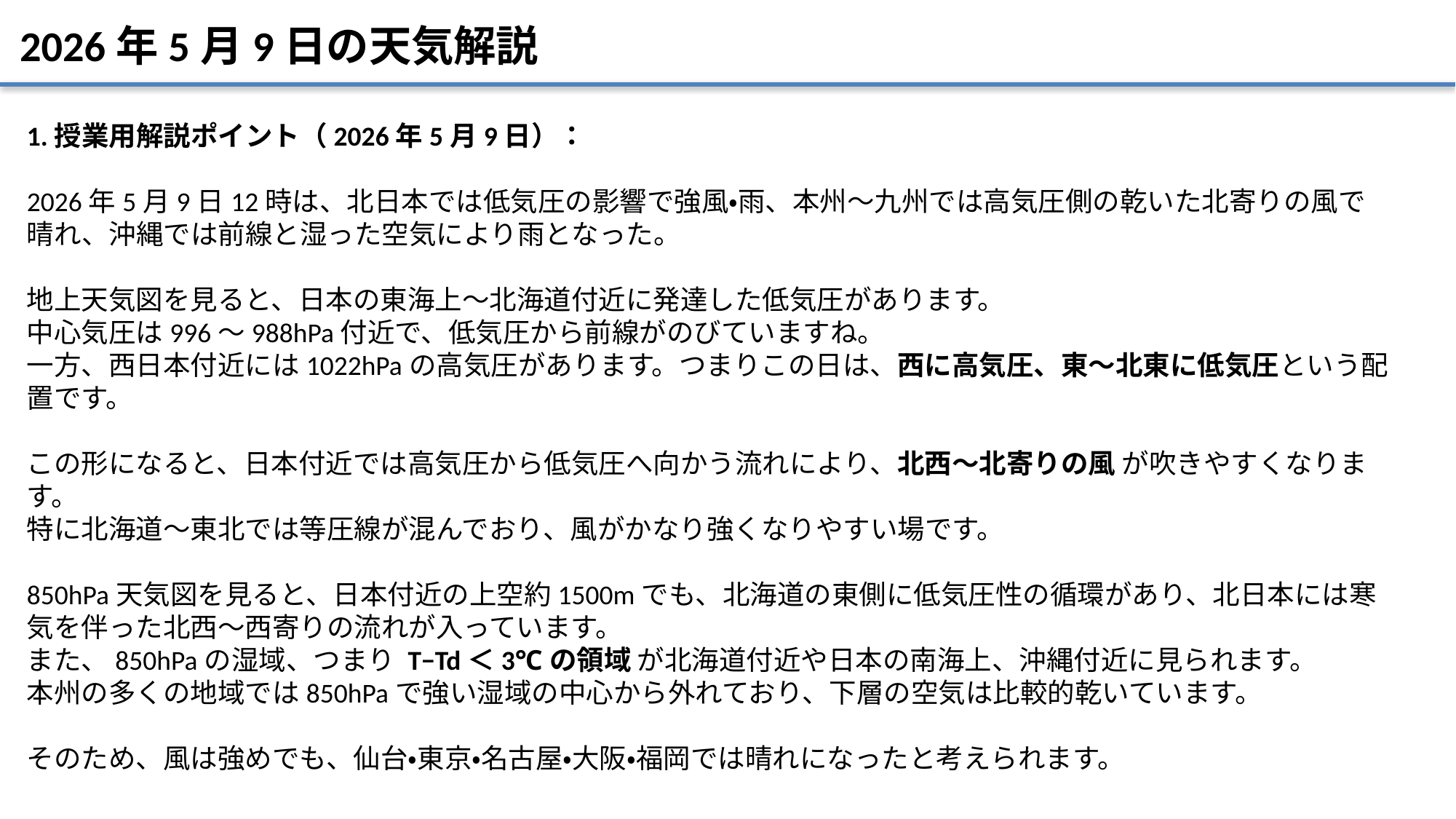

2026年5月9日の天気解説
1.授業用解説ポイント（2026年5月9日）：

2026年5月9日12時は、北日本では低気圧の影響で強風・雨、本州〜九州では高気圧側の乾いた北寄りの風で晴れ、沖縄では前線と湿った空気により雨となった。

地上天気図を見ると、日本の東海上〜北海道付近に発達した低気圧があります。
中心気圧は996〜988hPa付近で、低気圧から前線がのびていますね。
一方、西日本付近には1022hPaの高気圧があります。つまりこの日は、西に高気圧、東〜北東に低気圧という配置です。

この形になると、日本付近では高気圧から低気圧へ向かう流れにより、北西〜北寄りの風 が吹きやすくなります。
特に北海道〜東北では等圧線が混んでおり、風がかなり強くなりやすい場です。

850hPa天気図を見ると、日本付近の上空約1500mでも、北海道の東側に低気圧性の循環があり、北日本には寒気を伴った北西〜西寄りの流れが入っています。
また、850hPaの湿域、つまり T−Td＜3℃の領域 が北海道付近や日本の南海上、沖縄付近に見られます。
本州の多くの地域では850hPaで強い湿域の中心から外れており、下層の空気は比較的乾いています。

そのため、風は強めでも、仙台・東京・名古屋・大阪・福岡では晴れになったと考えられます。